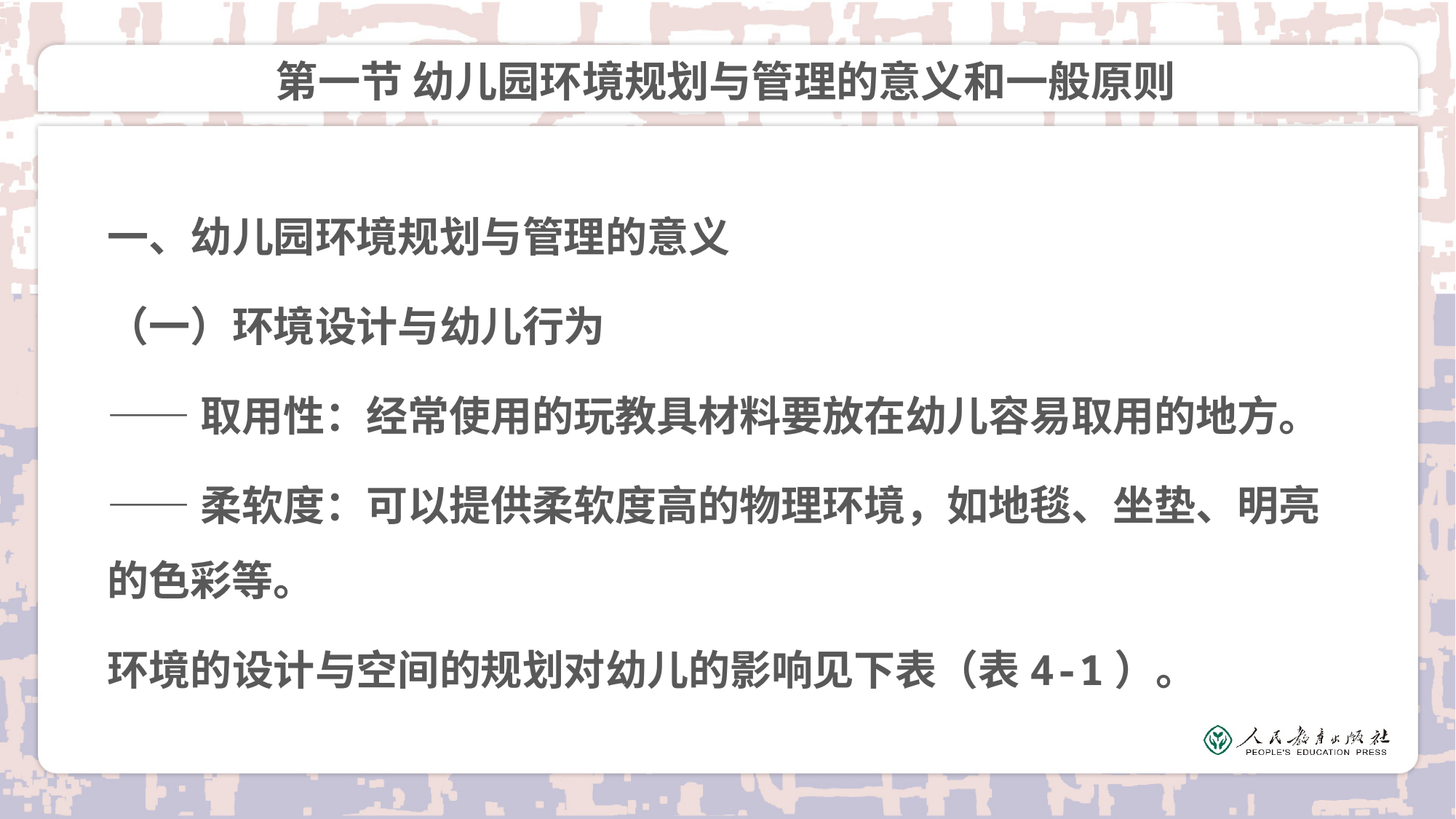

# 第一节 幼儿园环境规划与管理的意义和一般原则
一、幼儿园环境规划与管理的意义
（一）环境设计与幼儿行为
——取用性：经常使用的玩教具材料要放在幼儿容易取用的地方。
——柔软度：可以提供柔软度高的物理环境，如地毯、坐垫、明亮的色彩等。
环境的设计与空间的规划对幼儿的影响见下表（表4-1）。